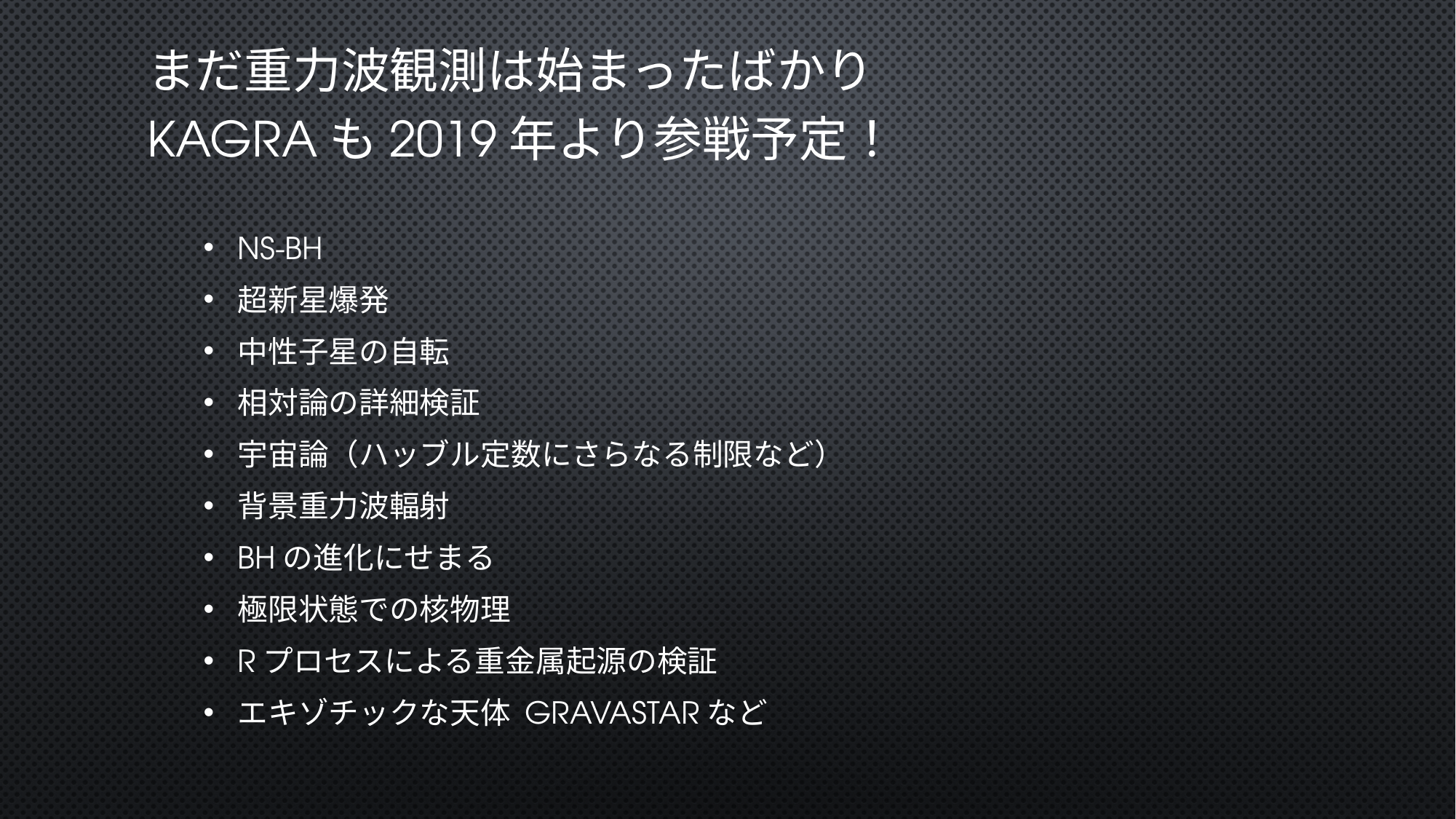

# まだ重力波観測は始まったばかり
KAGRAも2019年より参戦予定！
NS-BH
超新星爆発
中性子星の自転
相対論の詳細検証
宇宙論（ハッブル定数にさらなる制限など）
背景重力波輻射
BHの進化にせまる
極限状態での核物理
Rプロセスによる重金属起源の検証
エキゾチックな天体 Gravastarなど